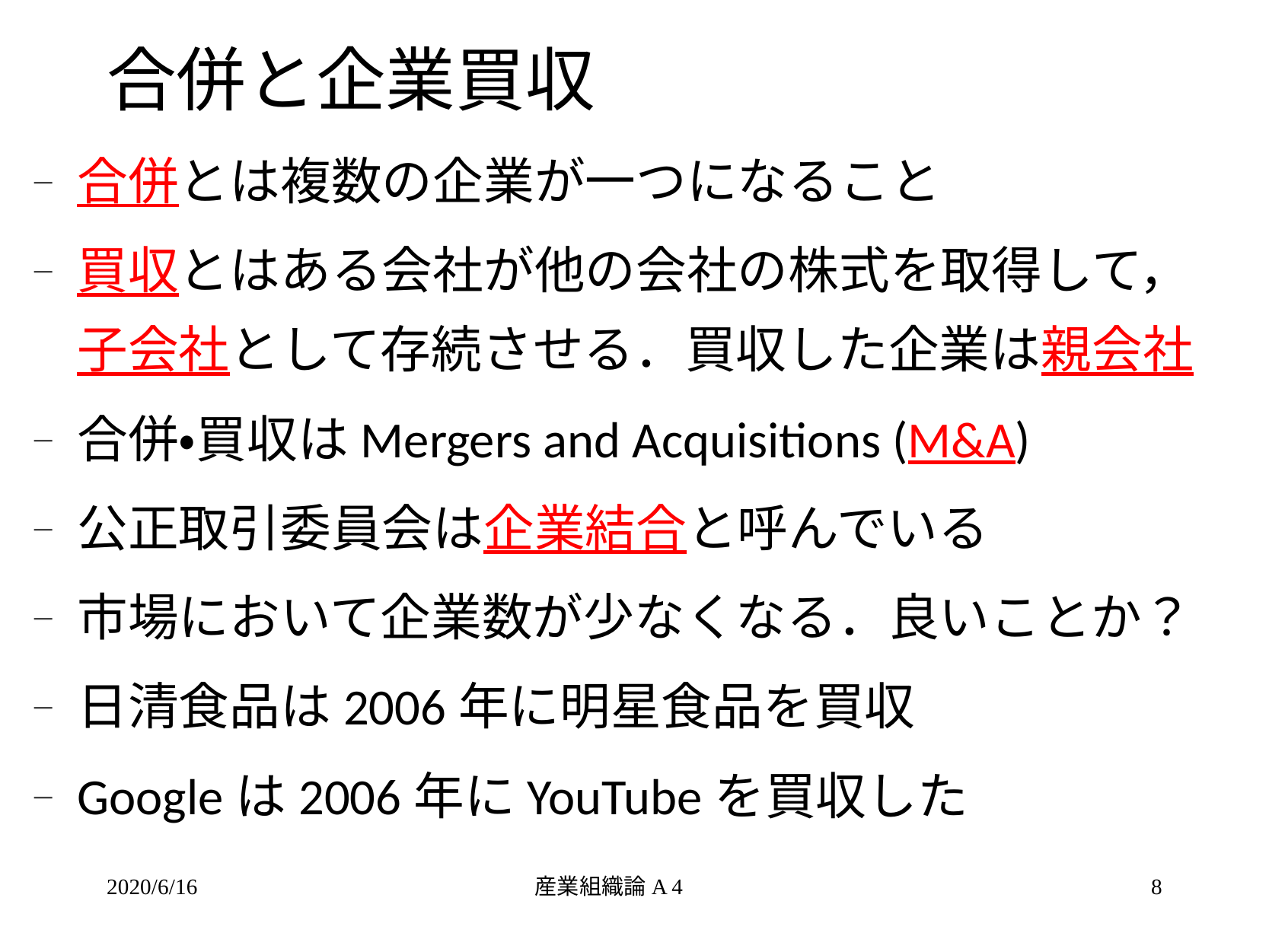

# 合併と企業買収
合併とは複数の企業が一つになること
買収とはある会社が他の会社の株式を取得して，子会社として存続させる．買収した企業は親会社
合併・買収はMergers and Acquisitions (M&A)
公正取引委員会は企業結合と呼んでいる
市場において企業数が少なくなる．良いことか？
日清食品は2006年に明星食品を買収
Googleは2006年にYouTubeを買収した
2020/6/16
産業組織論A 4
8